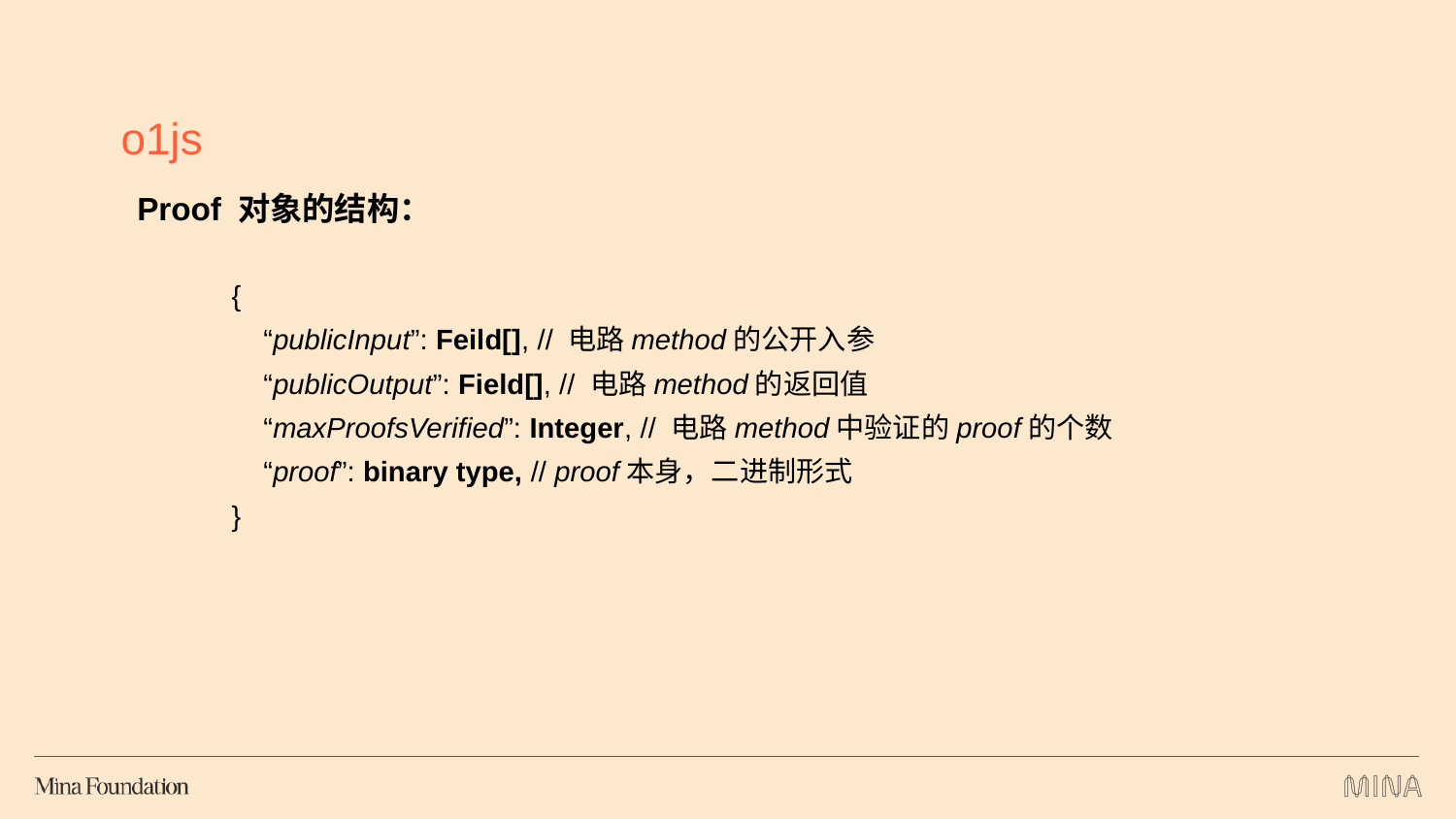

o1js
Proof 对象的结构：
{
    “publicInput”: Feild[], // 电路method的公开入参
    “publicOutput”: Field[], // 电路method的返回值
    “maxProofsVerified”: Integer, // 电路method中验证的proof的个数
    “proof”: binary type, // proof本身，二进制形式
}